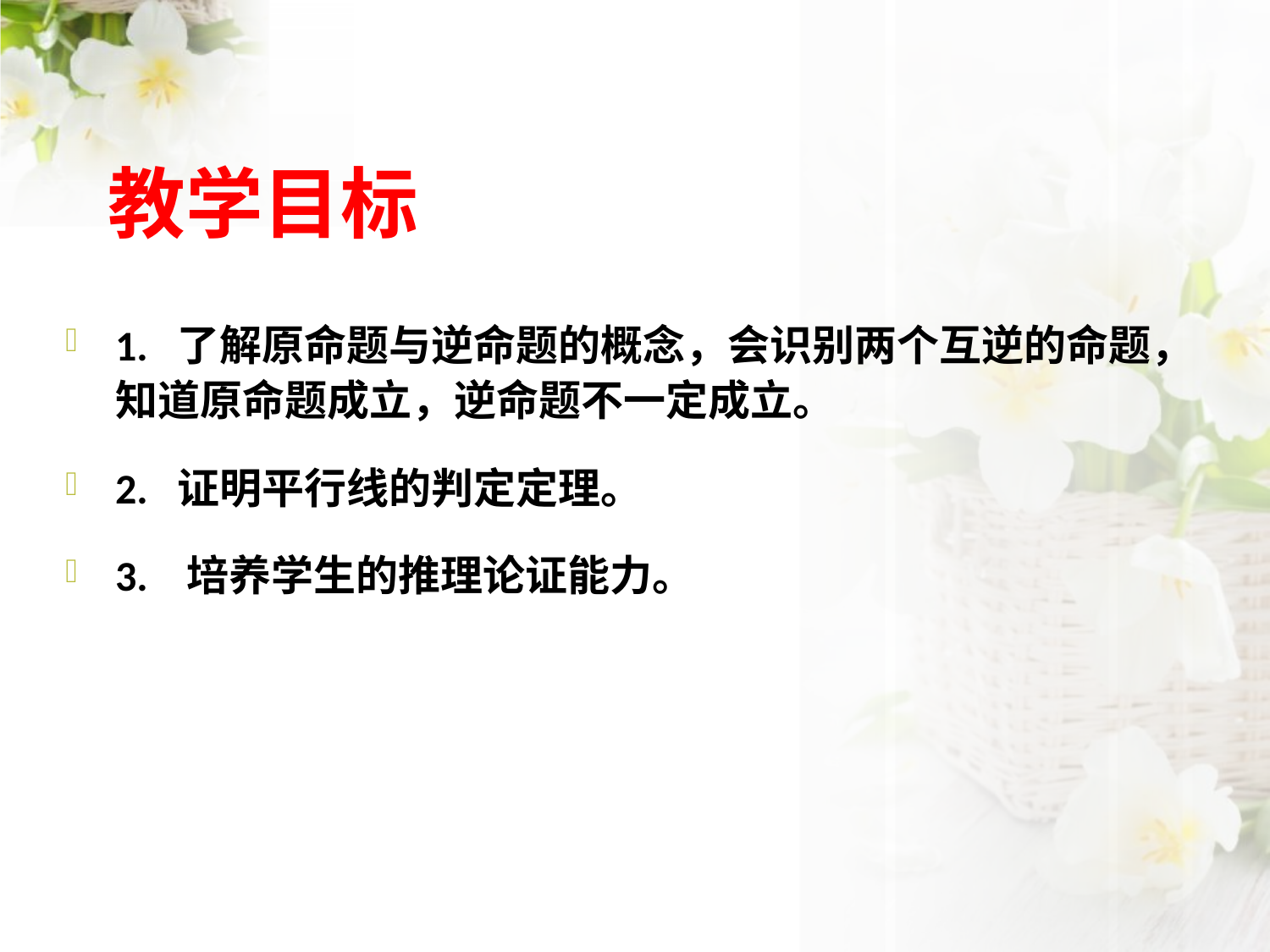

# 教学目标
1.  了解原命题与逆命题的概念，会识别两个互逆的命题，知道原命题成立，逆命题不一定成立。
2.  证明平行线的判定定理。
3.   培养学生的推理论证能力。